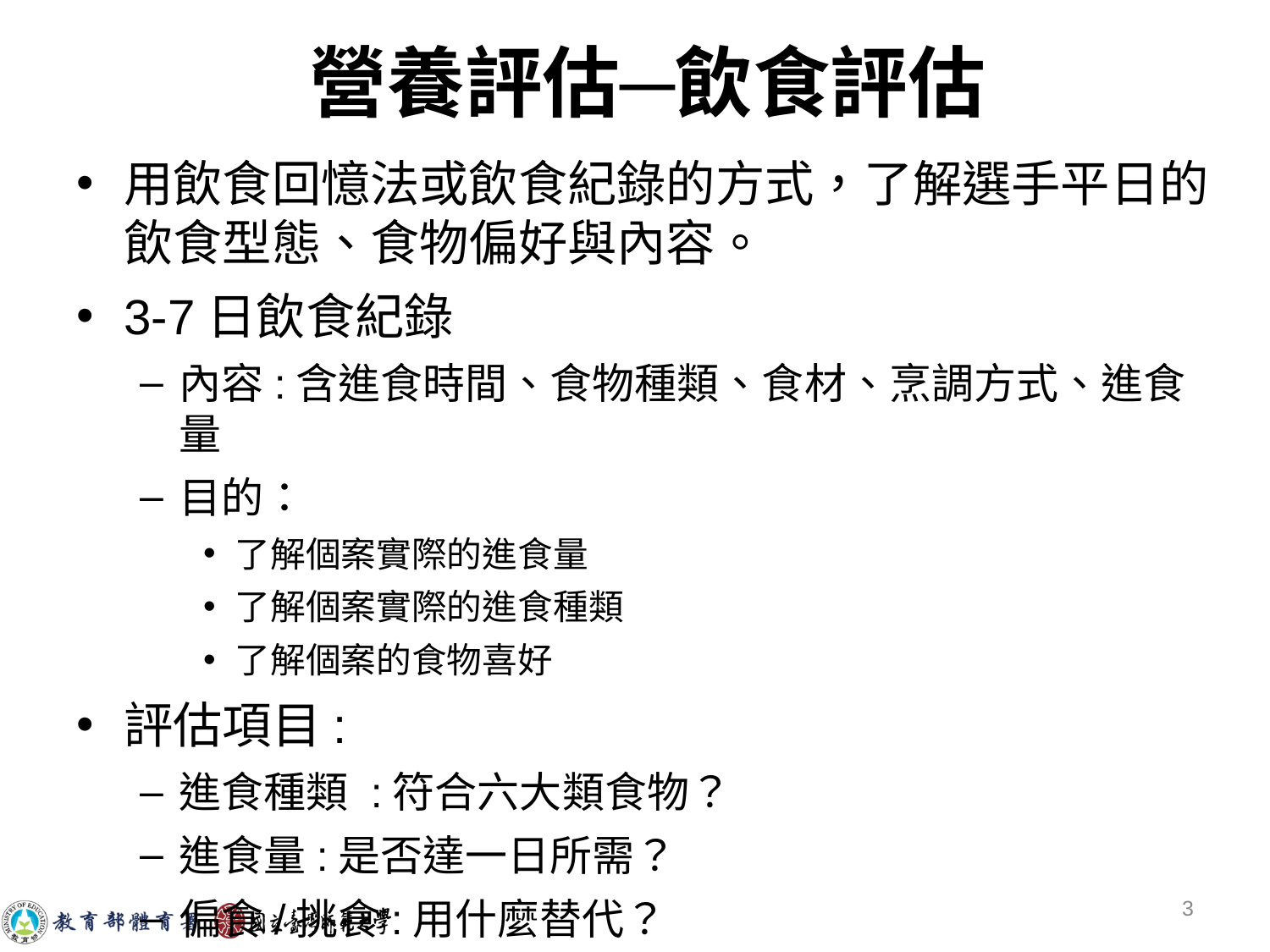

# 營養評估─飲食評估
用飲食回憶法或飲食紀錄的方式，了解選手平日的飲食型態、食物偏好與內容。
3-7日飲食紀錄
內容:含進食時間、食物種類、食材、烹調方式、進食量
目的：
了解個案實際的進食量
了解個案實際的進食種類
了解個案的食物喜好
評估項目:
進食種類 :符合六大類食物？
進食量:是否達一日所需？
偏食/挑食:用什麼替代？

3